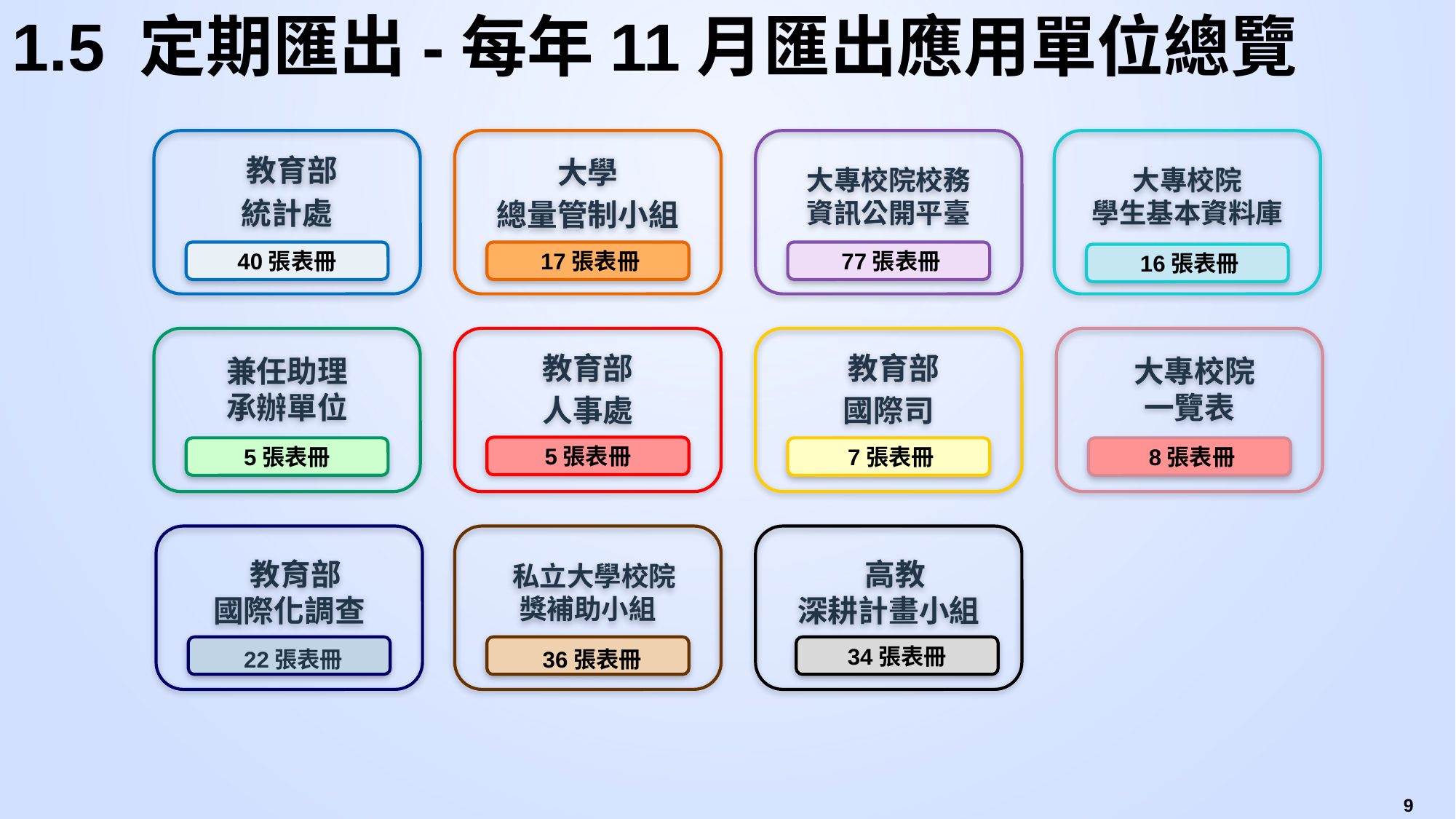

# 1.5 定期匯出-每年11月匯出應用單位總覽
 教育部
統計處

大學
總量管制小組

大專校院校務
資訊公開平臺

大專校院
學生基本資料庫

 77張表冊
40張表冊
 17張表冊
 16張表冊
兼任助理
承辦單位

教育部
人事處

 教育部
國際司

 大專校院
一覽表

5張表冊
5張表冊
 7張表冊
 8張表冊
 教育部
國際化調查

 私立大學校院
獎補助小組

 高教
深耕計畫小組

 22張表冊
 36張表冊
34張表冊